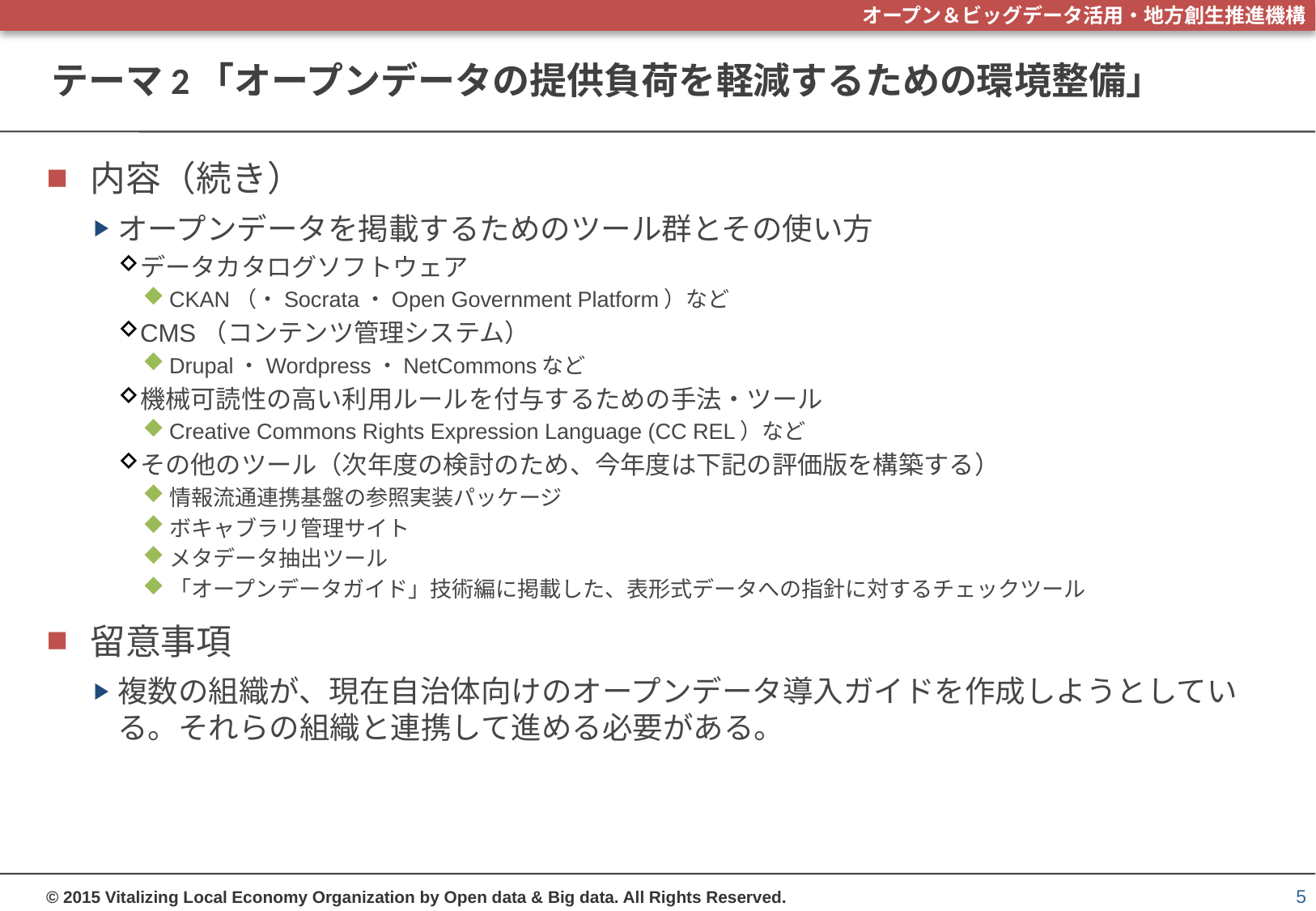

# テーマ2「オープンデータの提供負荷を軽減するための環境整備」
内容（続き）
オープンデータを掲載するためのツール群とその使い方
データカタログソフトウェア
CKAN（・Socrata・Open Government Platform）など
CMS（コンテンツ管理システム）
Drupal・Wordpress・NetCommonsなど
機械可読性の高い利用ルールを付与するための手法・ツール
Creative Commons Rights Expression Language (CC REL）など
その他のツール（次年度の検討のため、今年度は下記の評価版を構築する）
情報流通連携基盤の参照実装パッケージ
ボキャブラリ管理サイト
メタデータ抽出ツール
「オープンデータガイド」技術編に掲載した、表形式データへの指針に対するチェックツール
留意事項
複数の組織が、現在自治体向けのオープンデータ導入ガイドを作成しようとしている。それらの組織と連携して進める必要がある。
5